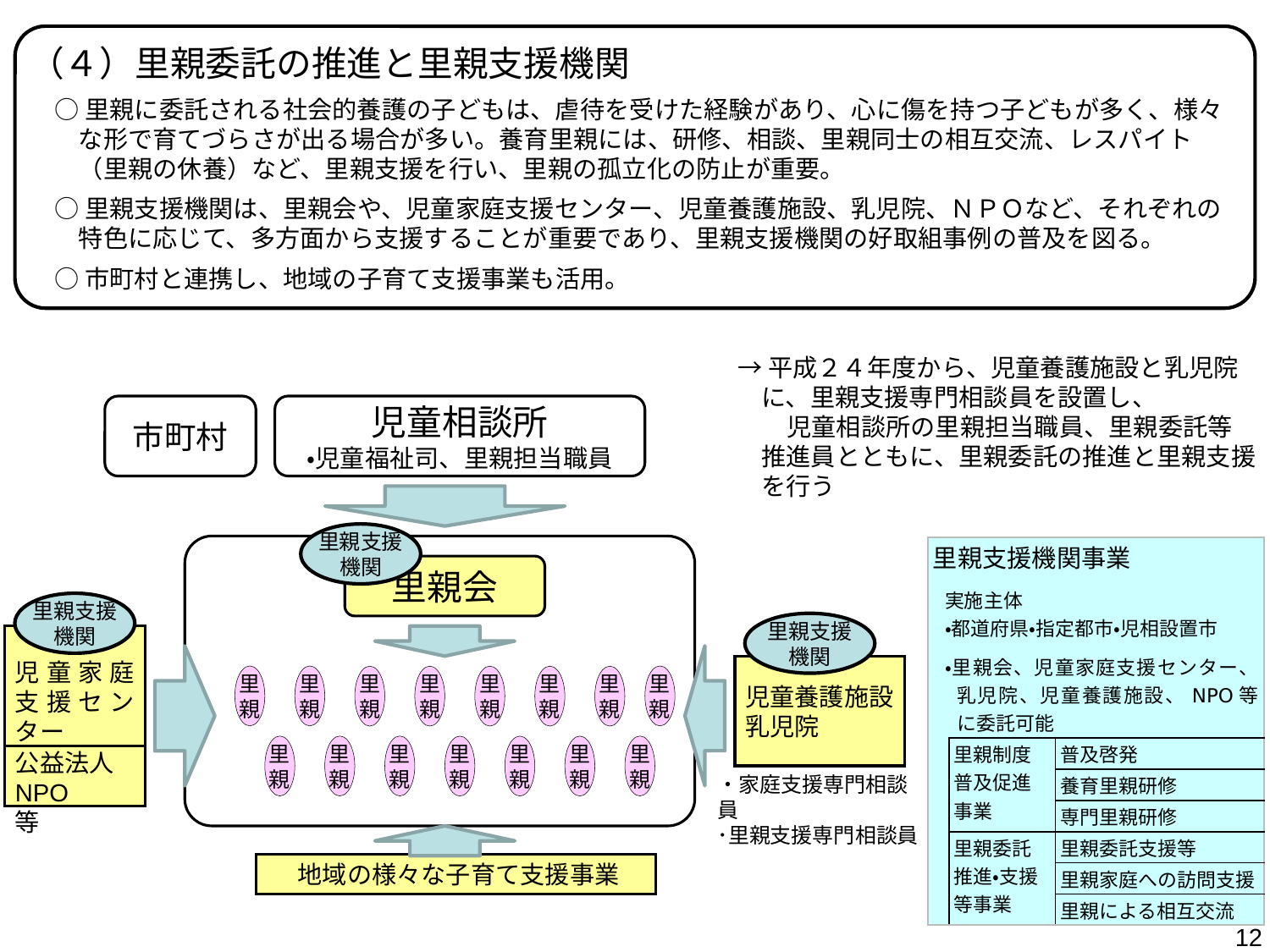

（４）里親委託の推進と里親支援機関
○里親に委託される社会的養護の子どもは、虐待を受けた経験があり、心に傷を持つ子どもが多く、様々な形で育てづらさが出る場合が多い。養育里親には、研修、相談、里親同士の相互交流、レスパイト（里親の休養）など、里親支援を行い、里親の孤立化の防止が重要。
○里親支援機関は、里親会や、児童家庭支援センター、児童養護施設、乳児院、ＮＰＯなど、それぞれの特色に応じて、多方面から支援することが重要であり、里親支援機関の好取組事例の普及を図る。
○市町村と連携し、地域の子育て支援事業も活用。
→平成２４年度から、児童養護施設と乳児院に、里親支援専門相談員を設置し、
　　児童相談所の里親担当職員、里親委託等推進員とともに、里親委託の推進と里親支援を行う
市町村
児童相談所
・児童福祉司、里親担当職員

里親支援
機関

| 里親支援機関事業 実施主体 ・都道府県・指定都市・児相設置市 ・里親会、児童家庭支援センター、乳児院、児童養護施設、NPO等に委託可能 |  |  |
| --- | --- | --- |
|  | 里親制度普及促進事業 | 普及啓発 |
|  |  | 養育里親研修 |
|  |  | 専門里親研修 |
|  | 里親委託推進・支援等事業 | 里親委託支援等 |
|  |  | 里親家庭への訪問支援 |
|  |  | 里親による相互交流 |
里親会
里親支援
機関
里親支援
機関

児童家庭支援センター

児童養護施設
乳児院
里親
里親
里親
里親
里親
里親
里親
里親
里親
里親
里親
里親
里親
里親
里親

公益法人
NPO　　等
・家庭支援専門相談員
･里親支援専門相談員

地域の様々な子育て支援事業
12